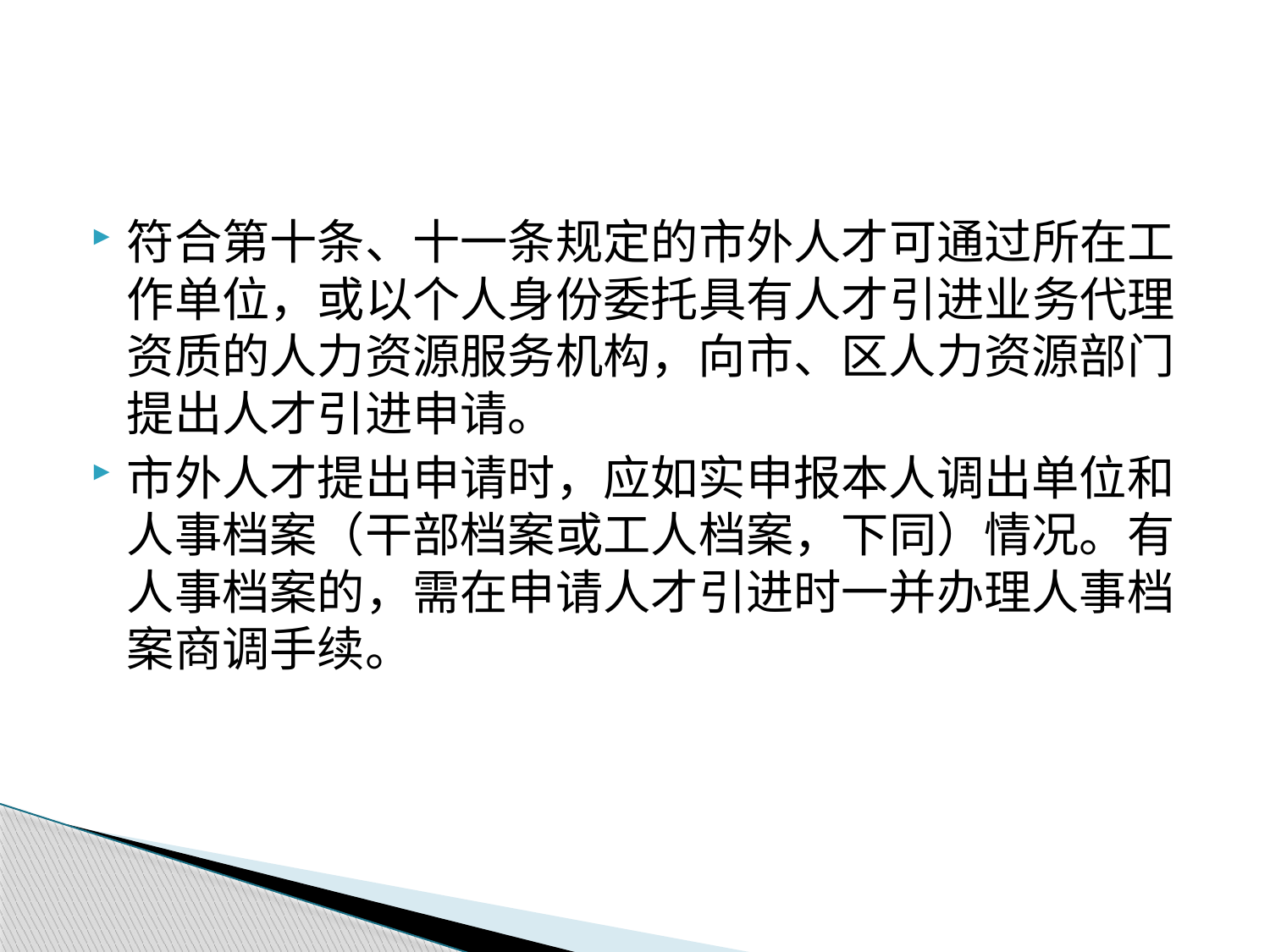

#
符合第十条、十一条规定的市外人才可通过所在工作单位，或以个人身份委托具有人才引进业务代理资质的人力资源服务机构，向市、区人力资源部门提出人才引进申请。
市外人才提出申请时，应如实申报本人调出单位和人事档案（干部档案或工人档案，下同）情况。有人事档案的，需在申请人才引进时一并办理人事档案商调手续。